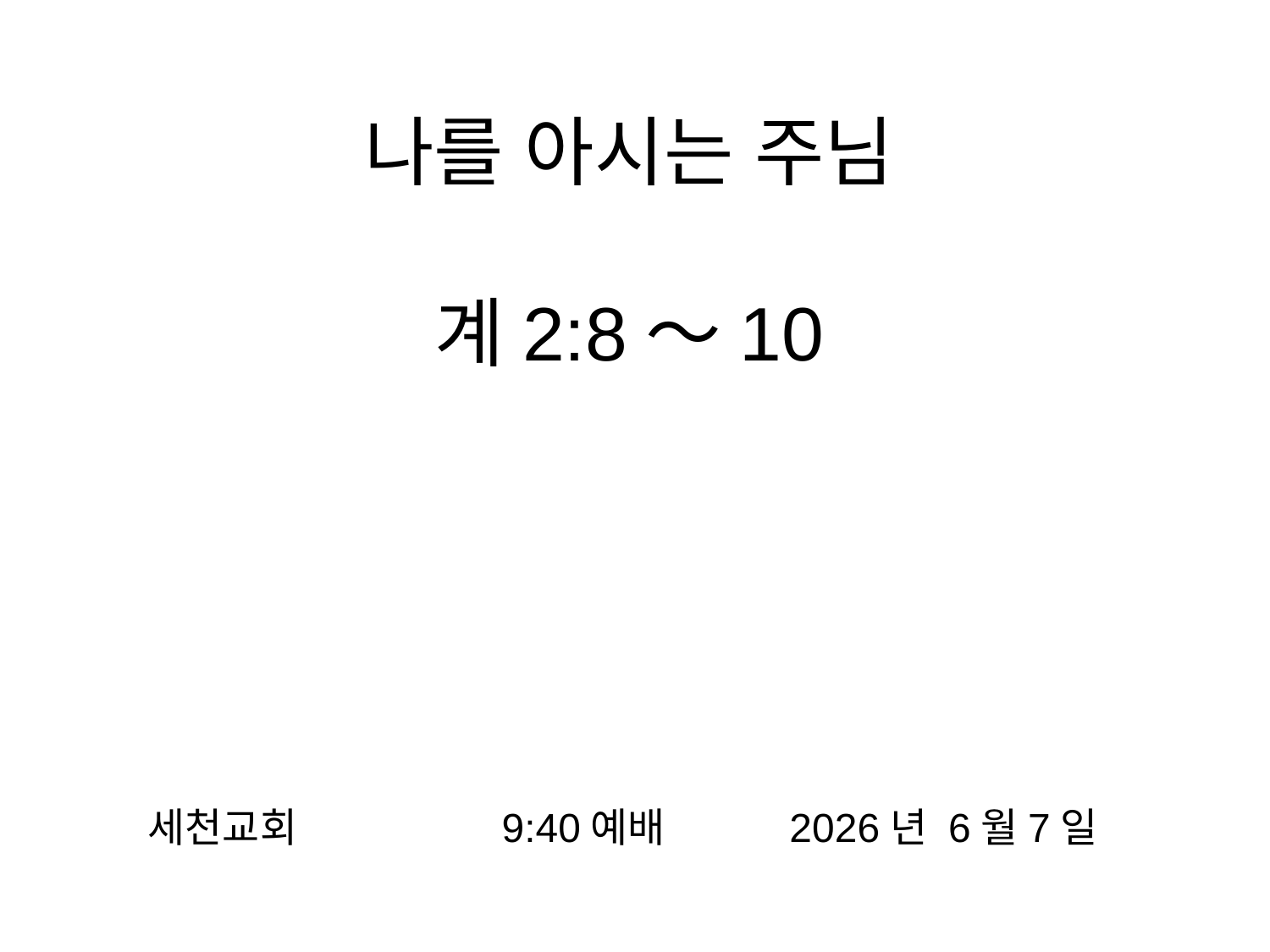

나를 아시는 주님

계2:8～10

세천교회                 9:40예배          2026년 6월7일